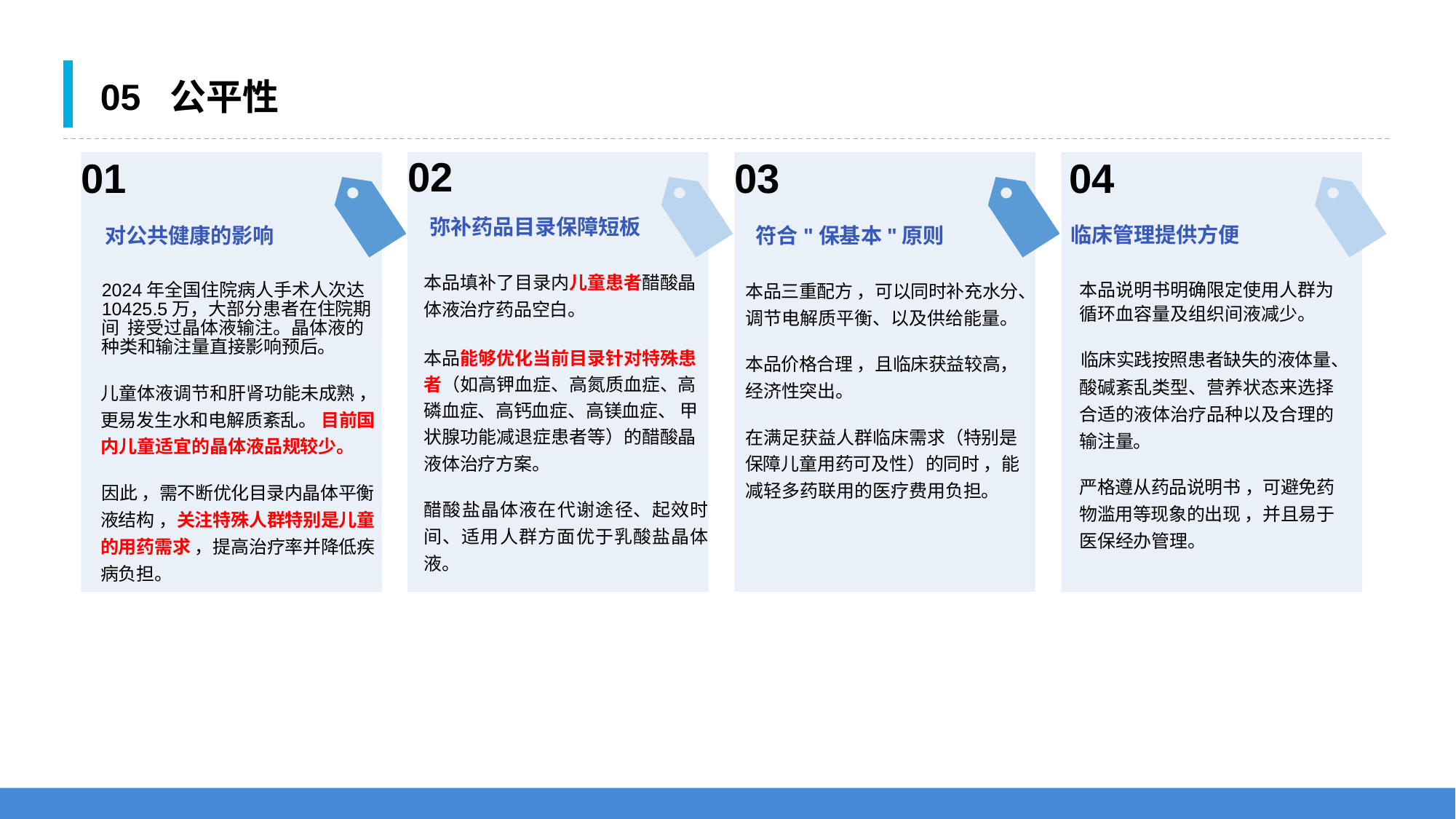

05  公平性
01
对公共健康的影响

2024年全国住院病人手术人次达10425.5万，大部分患者在住院期间  接受过晶体液输注。晶体液的种类和输注量直接影响预后。
儿童体液调节和肝肾功能未成熟 ，更易发生水和电解质紊乱。 目前国内儿童适宜的晶体液品规较少。

因此 ，需不断优化目录内晶体平衡液结构 ，关注特殊人群特别是儿童的用药需求 ，提高治疗率并降低疾病负担。

02
弥补药品目录保障短板

本品填补了目录内儿童患者醋酸晶体液治疗药品空白。
本品能够优化当前目录针对特殊患者（如高钾血症、高氮质血症、高磷血症、高钙血症、高镁血症、 甲状腺功能减退症患者等）的醋酸晶液体治疗方案。

醋酸盐晶体液在代谢途径、起效时间、适用人群方面优于乳酸盐晶体液。
03
符合"保基本"原则

本品三重配方 ，可以同时补充水分、调节电解质平衡、以及供给能量。
本品价格合理 ，且临床获益较高， 经济性突出。

在满足获益人群临床需求（特别是 保障儿童用药可及性）的同时 ，能 减轻多药联用的医疗费用负担。

04

临床管理提供方便

本品说明书明确限定使用人群为循环血容量及组织间液减少。
临床实践按照患者缺失的液体量、酸碱紊乱类型、营养状态来选择合适的液体治疗品种以及合理的输注量。

严格遵从药品说明书 ，可避免药物滥用等现象的出现 ，并且易于医保经办管理。